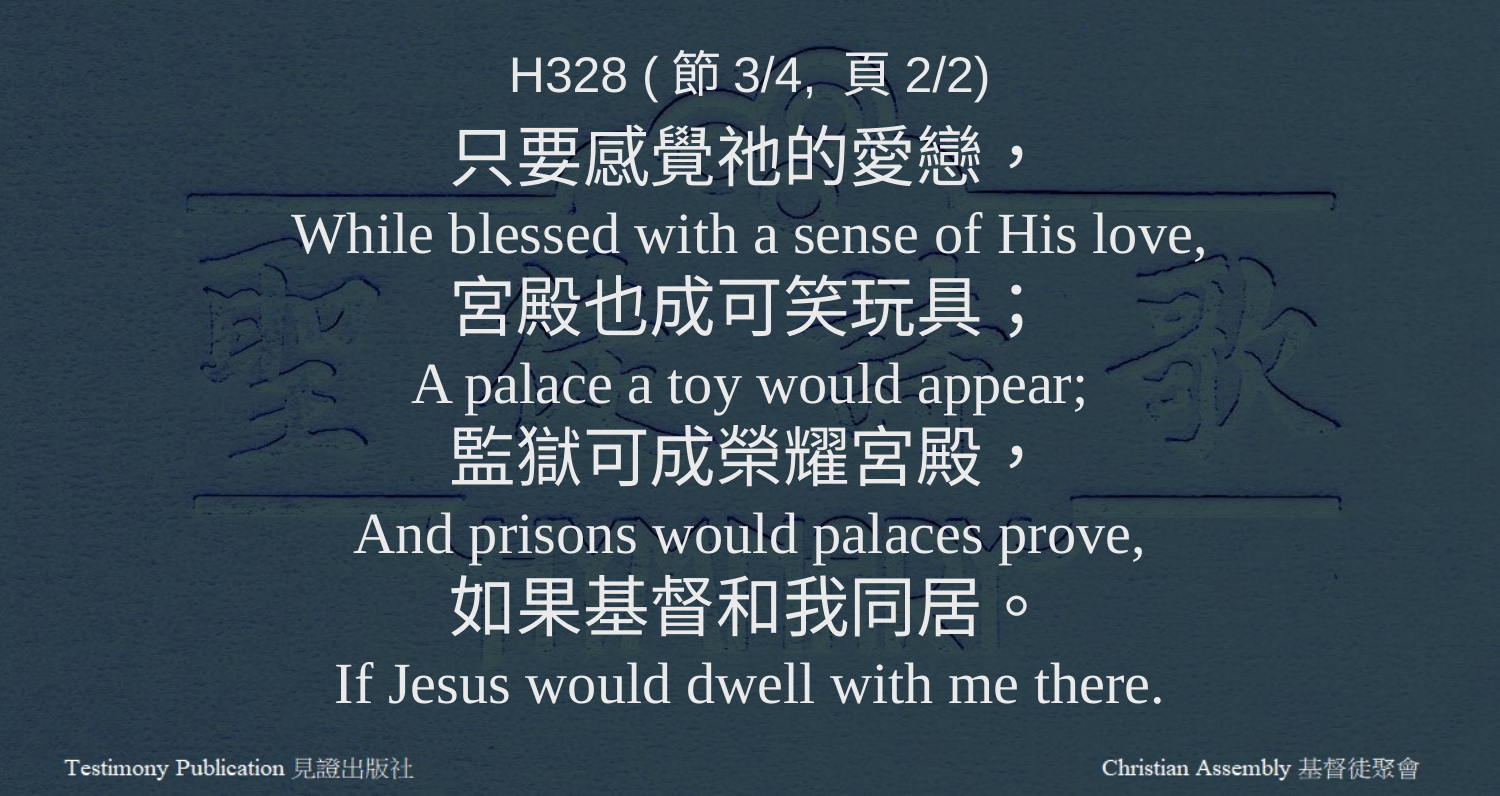

H328 (節3/4, 頁2/2)
只要感覺祂的愛戀，
While blessed with a sense of His love,
宮殿也成可笑玩具；
A palace a toy would appear;
監獄可成榮耀宮殿，
And prisons would palaces prove,
如果基督和我同居。
If Jesus would dwell with me there.